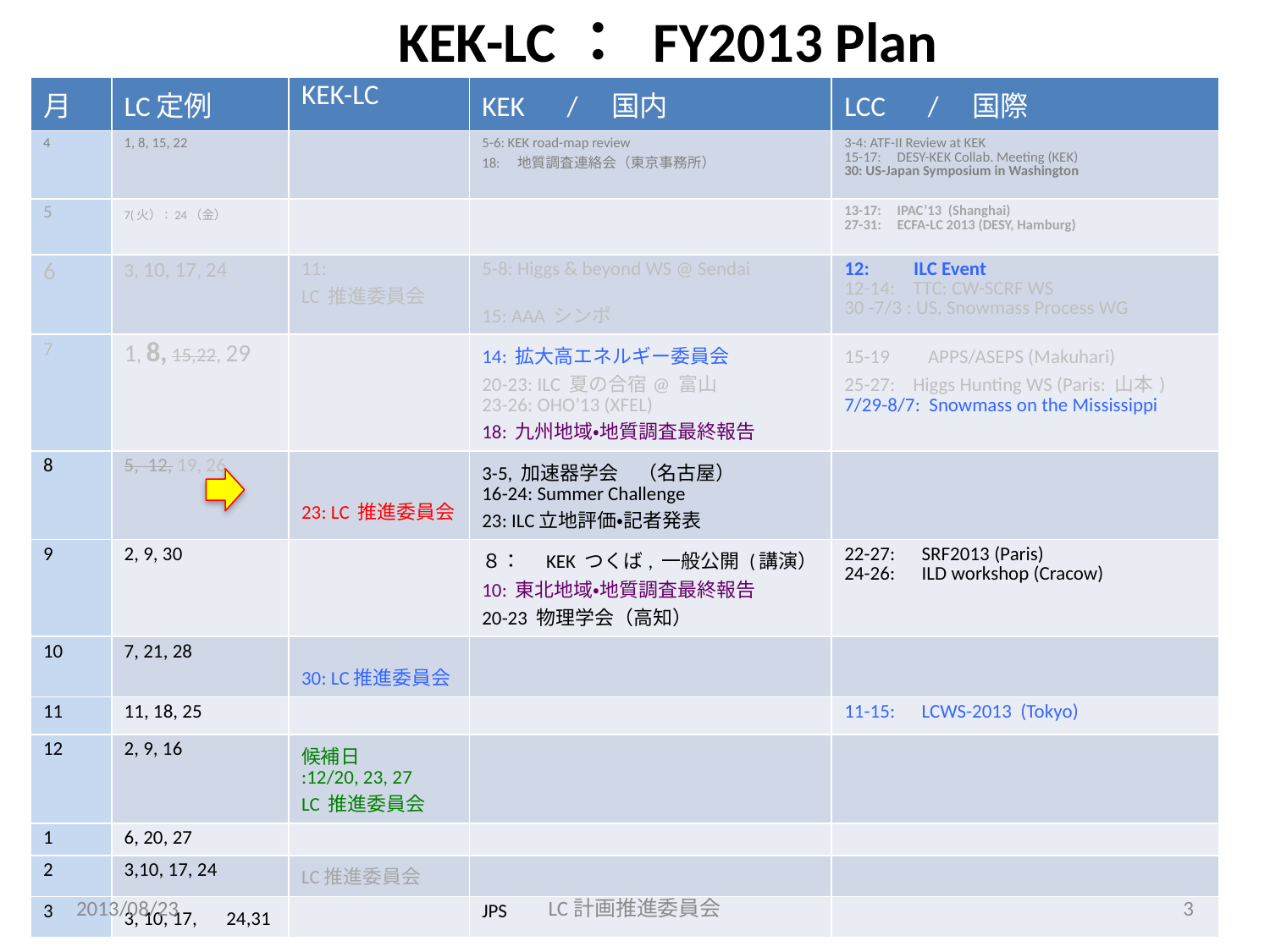

# KEK-LC： FY2013 Plan
| 月 | LC定例 | KEK-LC | KEK　/　国内 | LCC　/　国際 |
| --- | --- | --- | --- | --- |
| 4 | 1, 8, 15, 22 |  | 5-6: KEK road-map review 18:　地質調査連絡会（東京事務所） | 3-4: ATF-II Review at KEK 15-17: DESY-KEK Collab. Meeting (KEK) 30: US-Japan Symposium in Washington |
| 5 | 7(火）：24（金） |  |  | 13-17: IPAC’13 (Shanghai) 27-31: ECFA-LC 2013 (DESY, Hamburg) |
| 6 | 3, 10, 17, 24 | 11: LC 推進委員会 | 5-8: Higgs & beyond WS @ Sendai 15: AAA シンポ | 12: ILC Event 12-14: TTC: CW-SCRF WS 30 -7/3 : US, Snowmass Process WG |
| 7 | 1, 8, 15,22, 29 |  | 14: 拡大高エネルギー委員会 20-23: ILC 夏の合宿@ 富山 23-26: OHO’13 (XFEL) 18: 九州地域・地質調査最終報告 | 15-19　 APPS/ASEPS (Makuhari) 25-27: Higgs Hunting WS (Paris: 山本) 7/29-8/7: Snowmass on the Mississippi |
| 8 | 5, 12, 19, 26 | 23: LC 推進委員会 | 3-5, 加速器学会　（名古屋） 16-24: Summer Challenge 23: ILC立地評価・記者発表 |  |
| 9 | 2, 9, 30 |  | ８：　KEK つくば, 一般公開 (講演） 10: 東北地域・地質調査最終報告 20-23 物理学会（高知） | 22-27: SRF2013 (Paris) 24-26: ILD workshop (Cracow) |
| 10 | 7, 21, 28 | 30: LC推進委員会 |  |  |
| 11 | 11, 18, 25 |  |  | 11-15: LCWS-2013 (Tokyo) |
| 12 | 2, 9, 16 | 候補日 :12/20, 23, 27 LC 推進委員会 |  |  |
| 1 | 6, 20, 27 |  |  |  |
| 2 | 3,10, 17, 24 | LC推進委員会 |  |  |
| 3 | 3, 10, 17,　24,31 |  | JPS |  |

2013/08/23
LC計画推進委員会
3